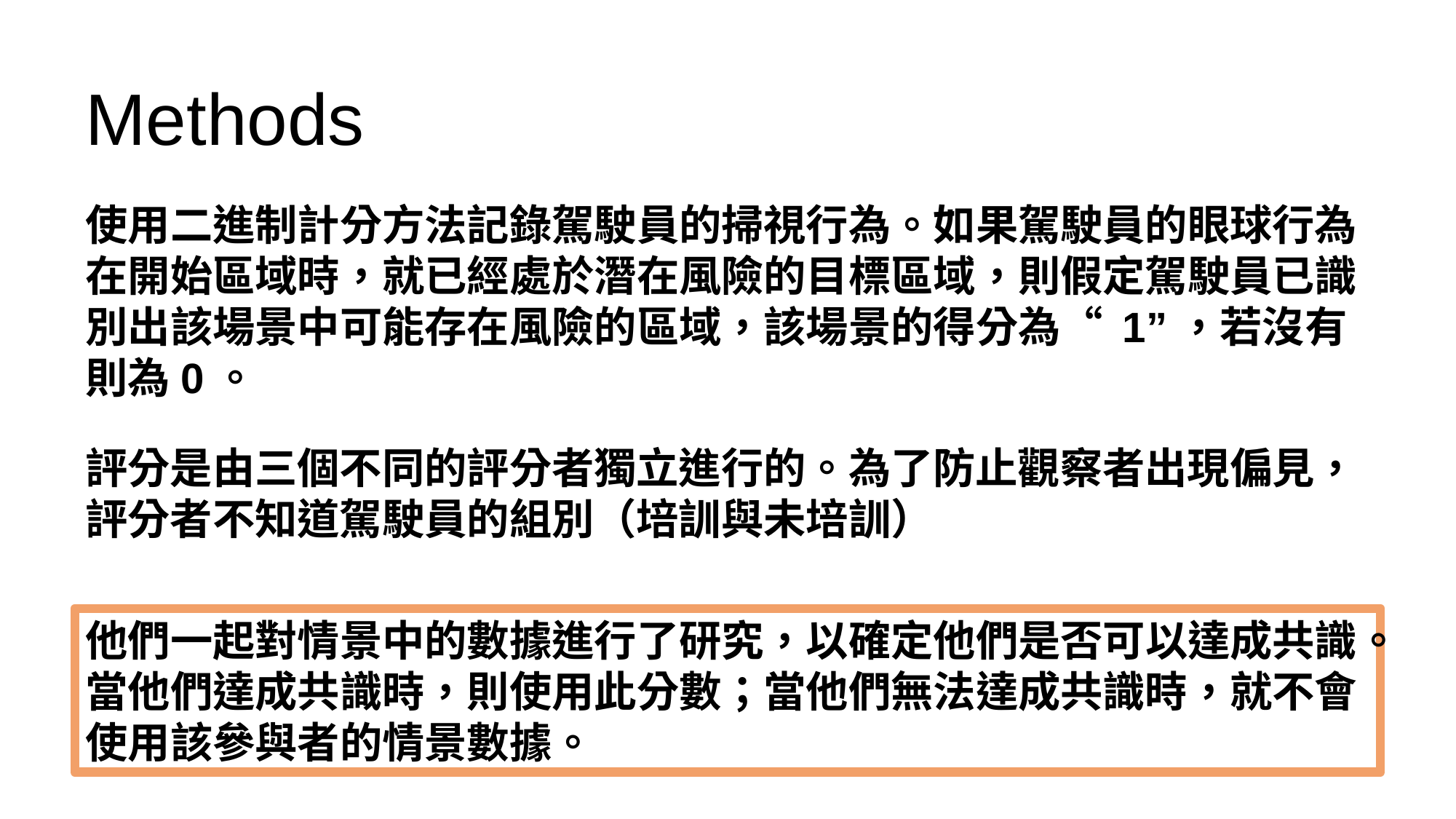

Methods
使用二進制計分方法記錄駕駛員的掃視行為。如果駕駛員的眼球行為在開始區域時，就已經處於潛在風險的目標區域，則假定駕駛員已識別出該場景中可能存在風險的區域，該場景的得分為“ 1”，若沒有則為0。
評分是由三個不同的評分者獨立進行的。為了防止觀察者出現偏見，評分者不知道駕駛員的組別（培訓與未培訓）
他們一起對情景中的數據進行了研究，以確定他們是否可以達成共識。當他們達成共識時，則使用此分數；當他們無法達成共識時，就不會使用該參與者的情景數據。